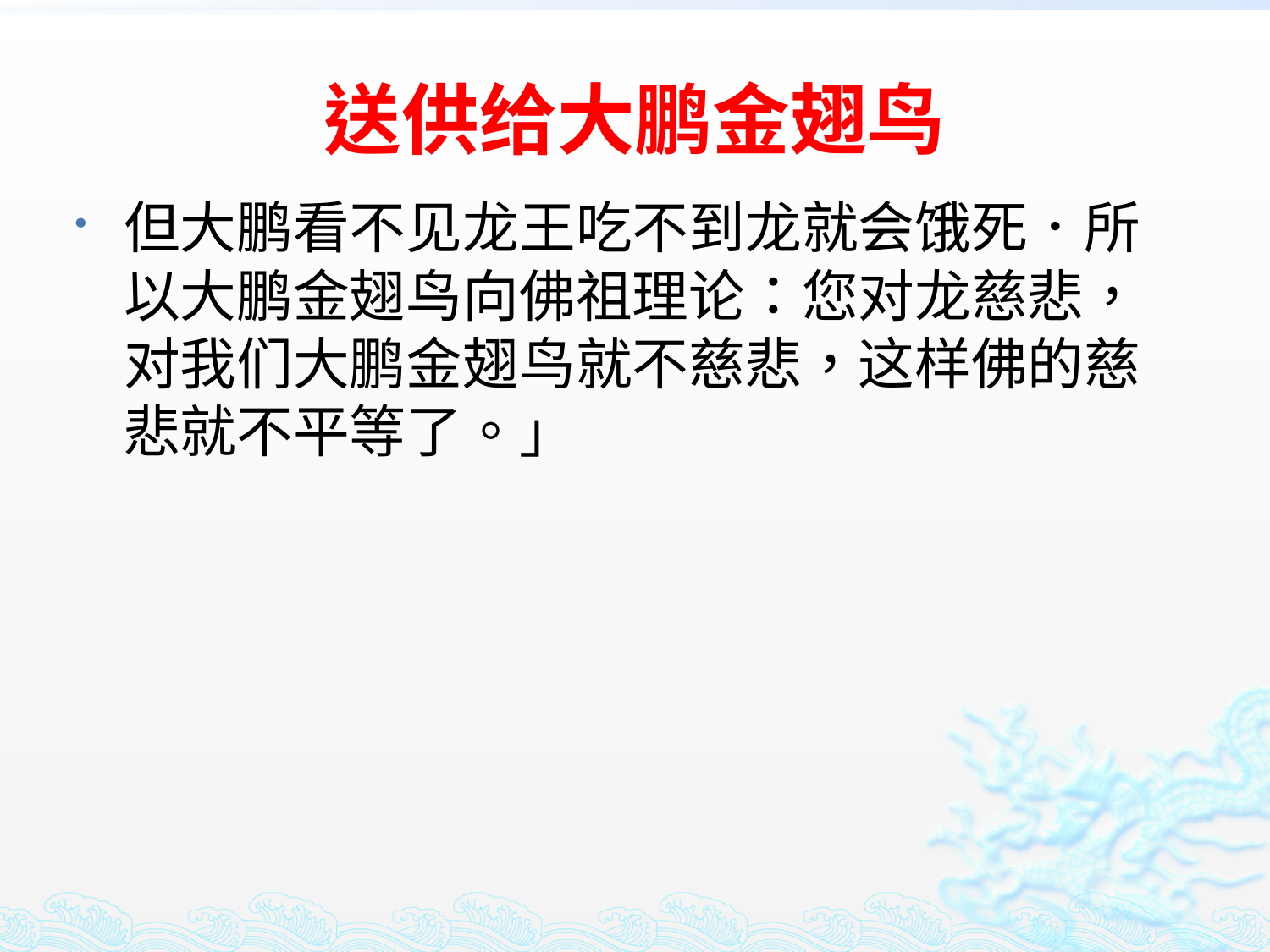

# 送供给大鹏金翅鸟
但大鹏看不见龙王吃不到龙就会饿死．所以大鹏金翅鸟向佛祖理论：您对龙慈悲，对我们大鹏金翅鸟就不慈悲，这样佛的慈悲就不平等了。」